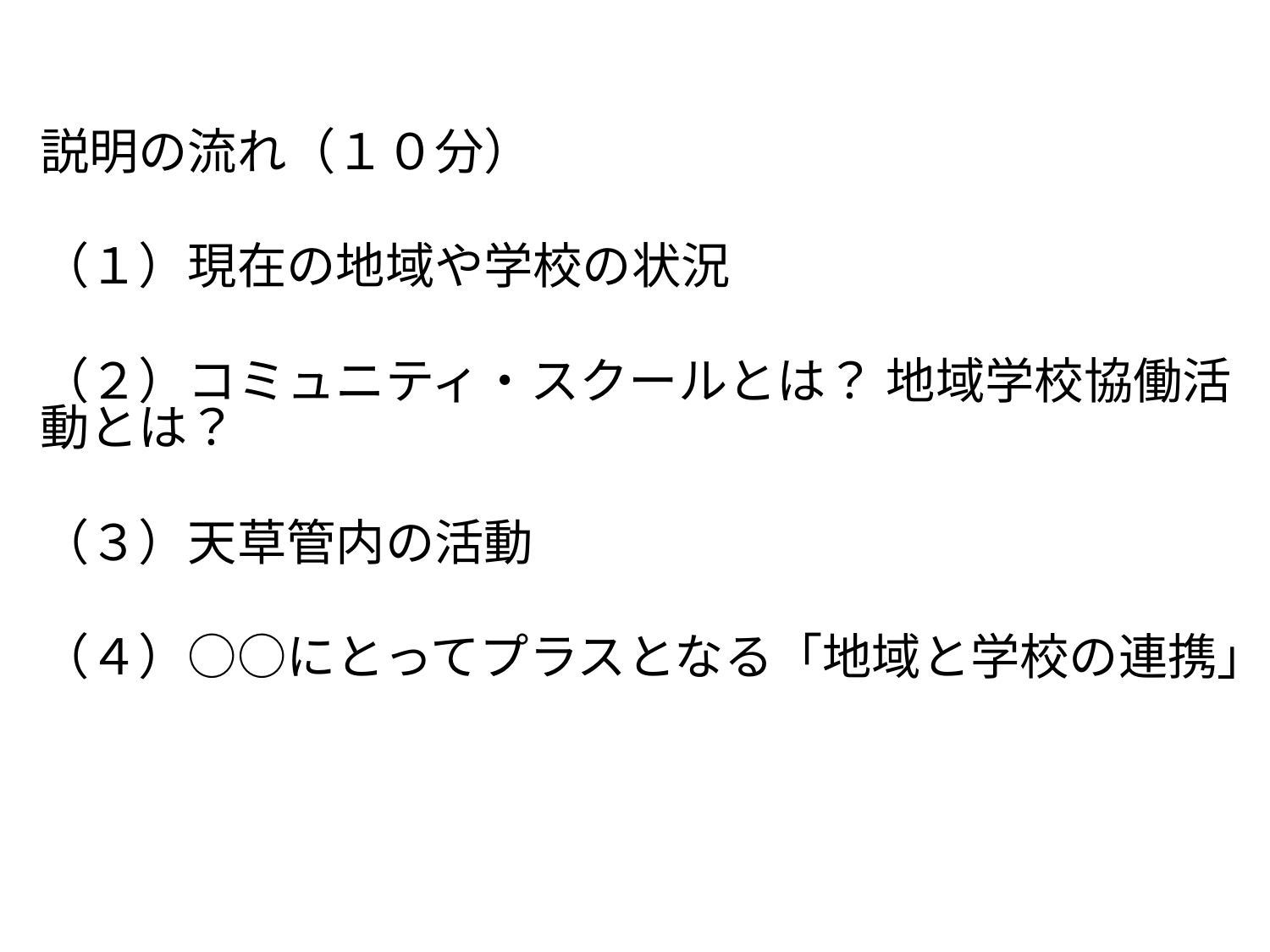

説明の流れ（１０分）

（１）現在の地域や学校の状況

（２）コミュニティ・スクールとは？ 地域学校協働活動とは？

（３）天草管内の活動

（４）○○にとってプラスとなる「地域と学校の連携」